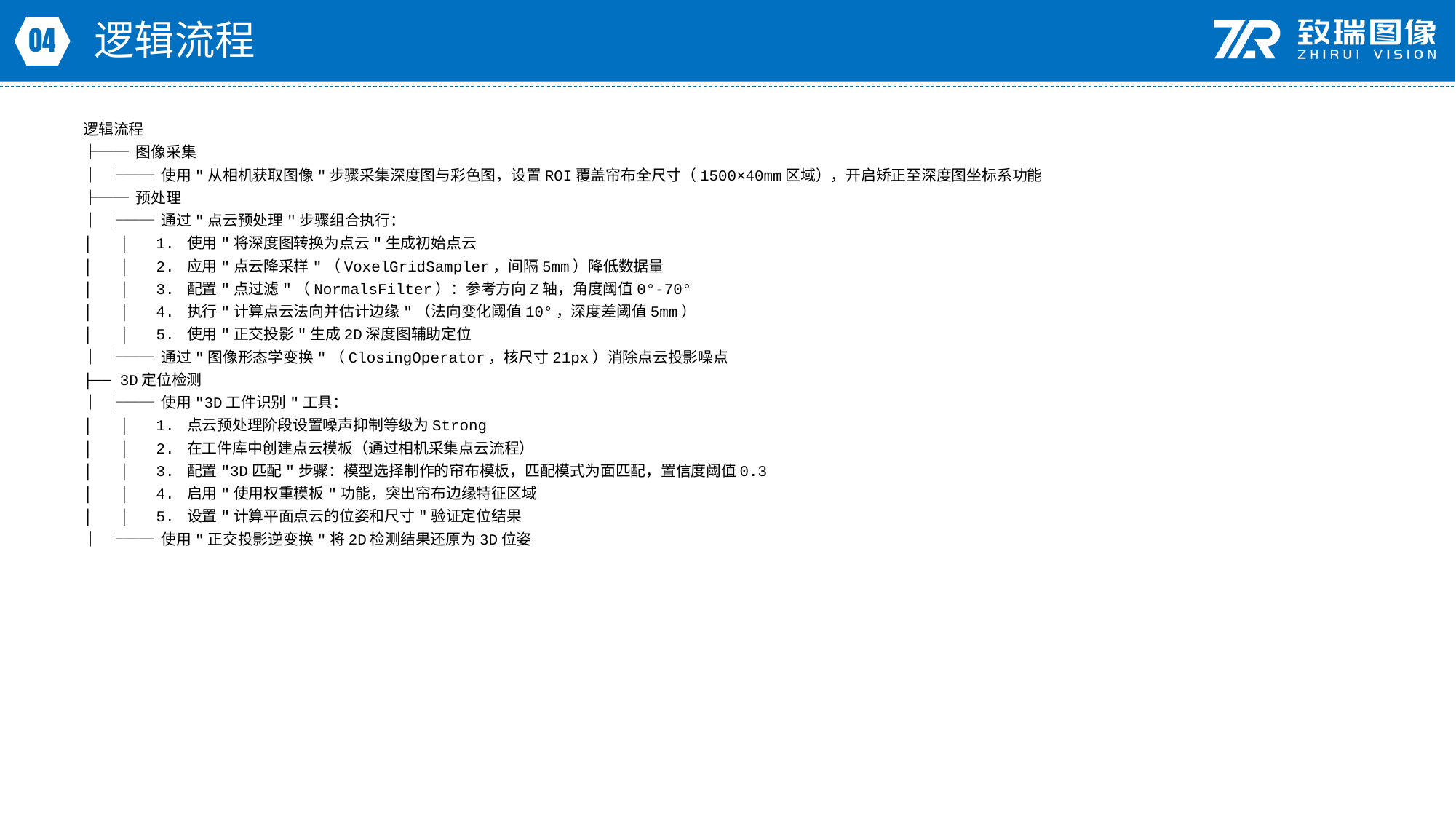

逻辑流程
04

逻辑流程
├── 图像采集
│   └── 使用"从相机获取图像"步骤采集深度图与彩色图，设置ROI覆盖帘布全尺寸（1500×40mm区域），开启矫正至深度图坐标系功能
├── 预处理
│   ├── 通过"点云预处理"步骤组合执行：
│   │   1. 使用"将深度图转换为点云"生成初始点云
│   │   2. 应用"点云降采样"（VoxelGridSampler，间隔5mm）降低数据量
│   │   3. 配置"点过滤"（NormalsFilter）：参考方向Z轴，角度阈值0°-70°
│   │   4. 执行"计算点云法向并估计边缘"（法向变化阈值10°，深度差阈值5mm）
│   │   5. 使用"正交投影"生成2D深度图辅助定位
│   └── 通过"图像形态学变换"（ClosingOperator，核尺寸21px）消除点云投影噪点
├── 3D定位检测
│   ├── 使用"3D工件识别"工具：
│   │   1. 点云预处理阶段设置噪声抑制等级为Strong
│   │   2. 在工件库中创建点云模板（通过相机采集点云流程）
│   │   3. 配置"3D匹配"步骤：模型选择制作的帘布模板，匹配模式为面匹配，置信度阈值0.3
│   │   4. 启用"使用权重模板"功能，突出帘布边缘特征区域
│   │   5. 设置"计算平面点云的位姿和尺寸"验证定位结果
│   └── 使用"正交投影逆变换"将2D检测结果还原为3D位姿